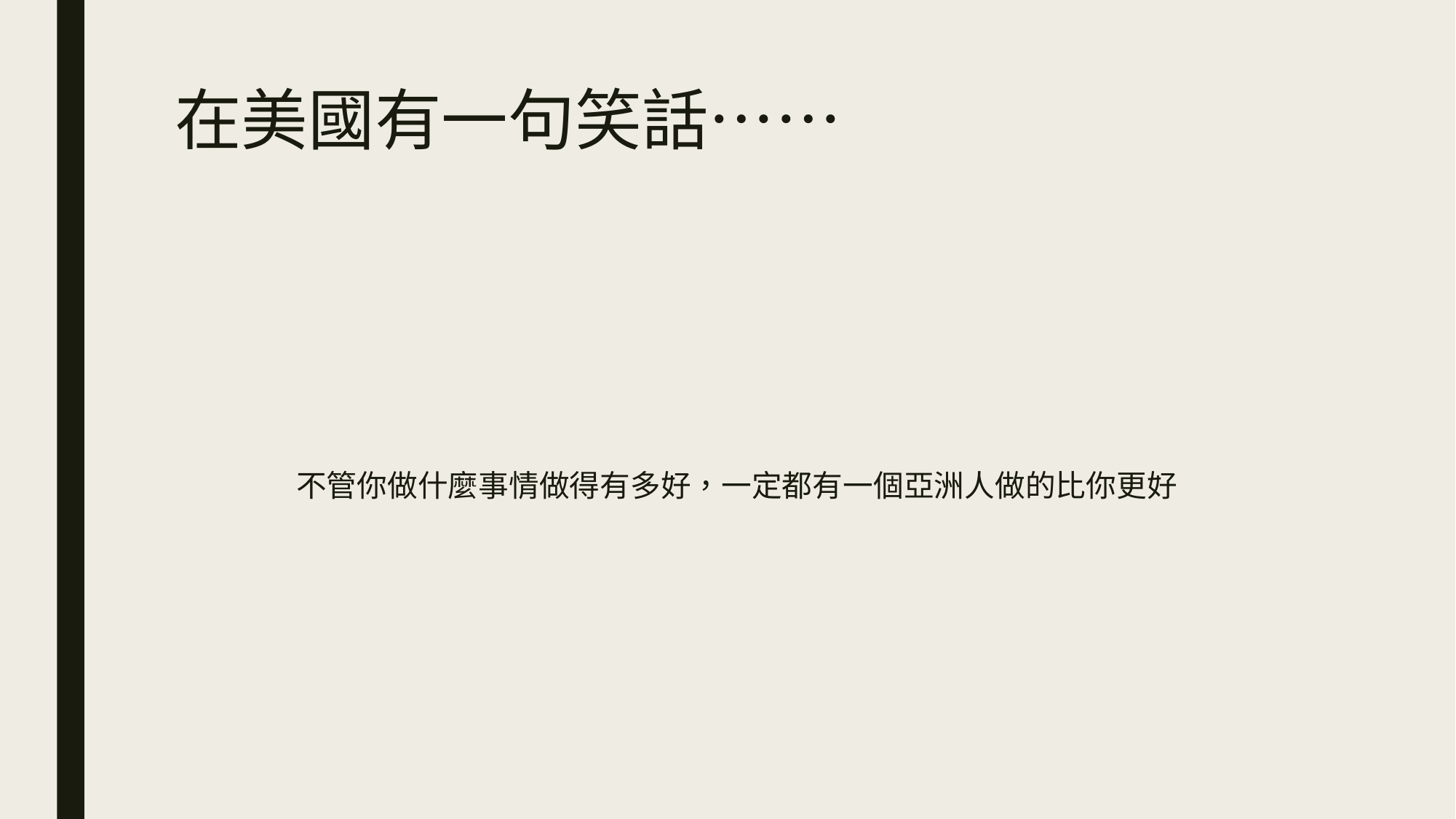

# 在美國有一句笑話⋯⋯
不管你做什麼事情做得有多好，一定都有一個亞洲人做的比你更好